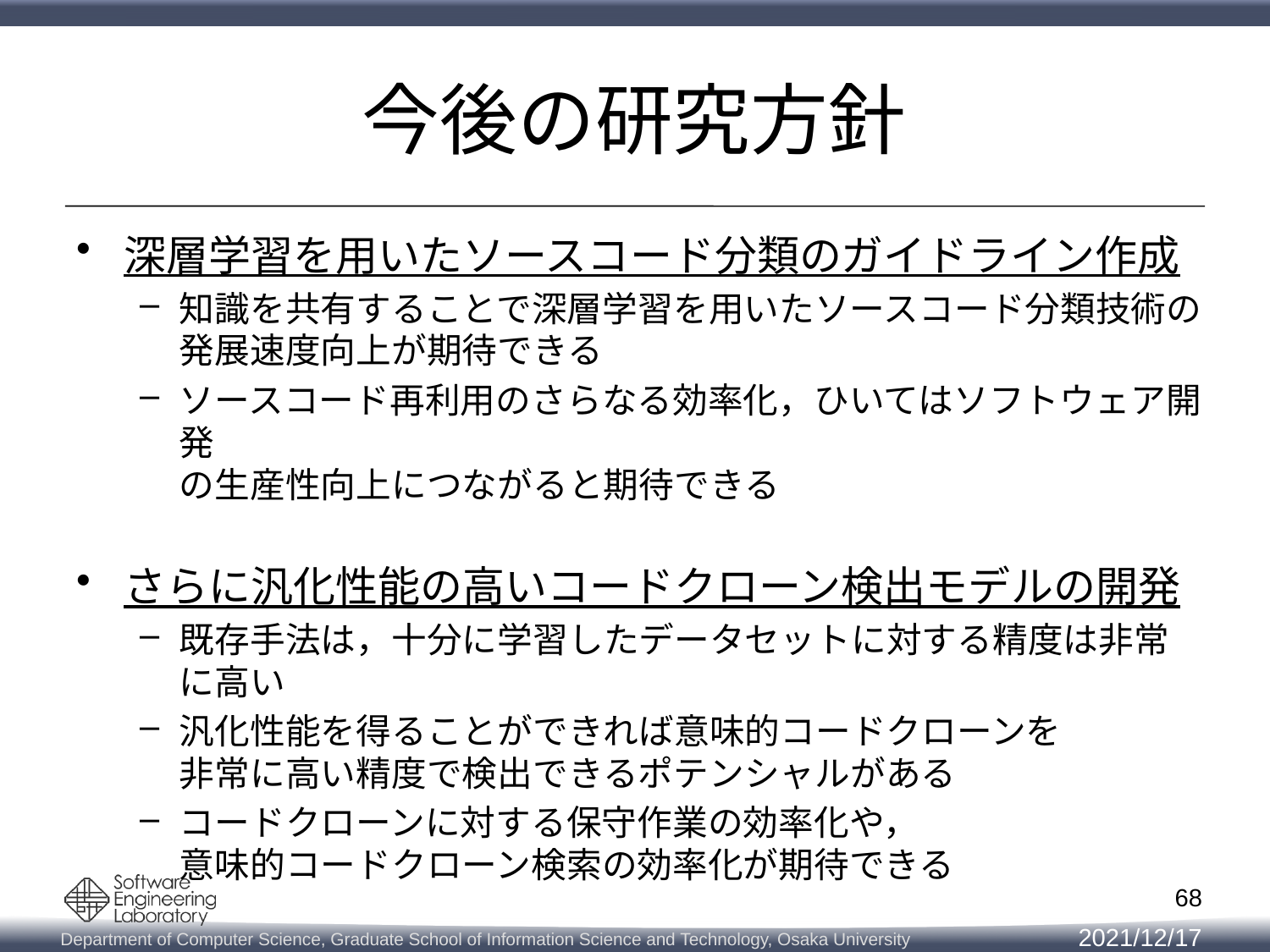

# 今後の研究方針
深層学習を用いたソースコード分類のガイドライン作成
知識を共有することで深層学習を用いたソースコード分類技術の
発展速度向上が期待できる
ソースコード再利用のさらなる効率化，ひいてはソフトウェア開発
の生産性向上につながると期待できる

さらに汎化性能の高いコードクローン検出モデルの開発
既存手法は，十分に学習したデータセットに対する精度は非常に高い
汎化性能を得ることができれば意味的コードクローンを
非常に高い精度で検出できるポテンシャルがある
コードクローンに対する保守作業の効率化や，
意味的コードクローン検索の効率化が期待できる
68
2021/12/17